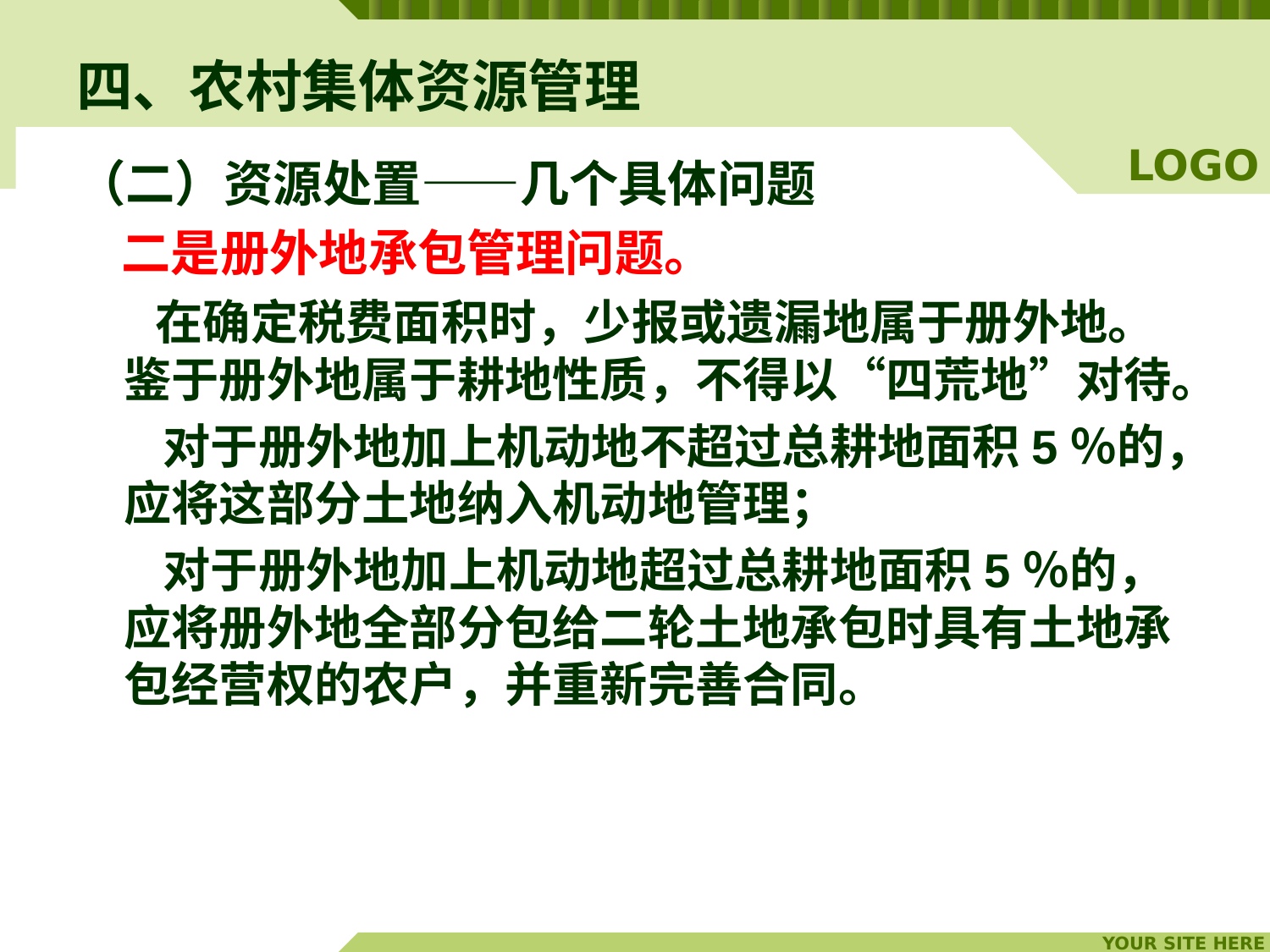

# 四、农村集体资源管理
（二）资源处置——几个具体问题
   二是册外地承包管理问题。
      在确定税费面积时，少报或遗漏地属于册外地。鉴于册外地属于耕地性质，不得以“四荒地”对待。
       对于册外地加上机动地不超过总耕地面积5％的，应将这部分土地纳入机动地管理；
       对于册外地加上机动地超过总耕地面积5％的，应将册外地全部分包给二轮土地承包时具有土地承包经营权的农户，并重新完善合同。